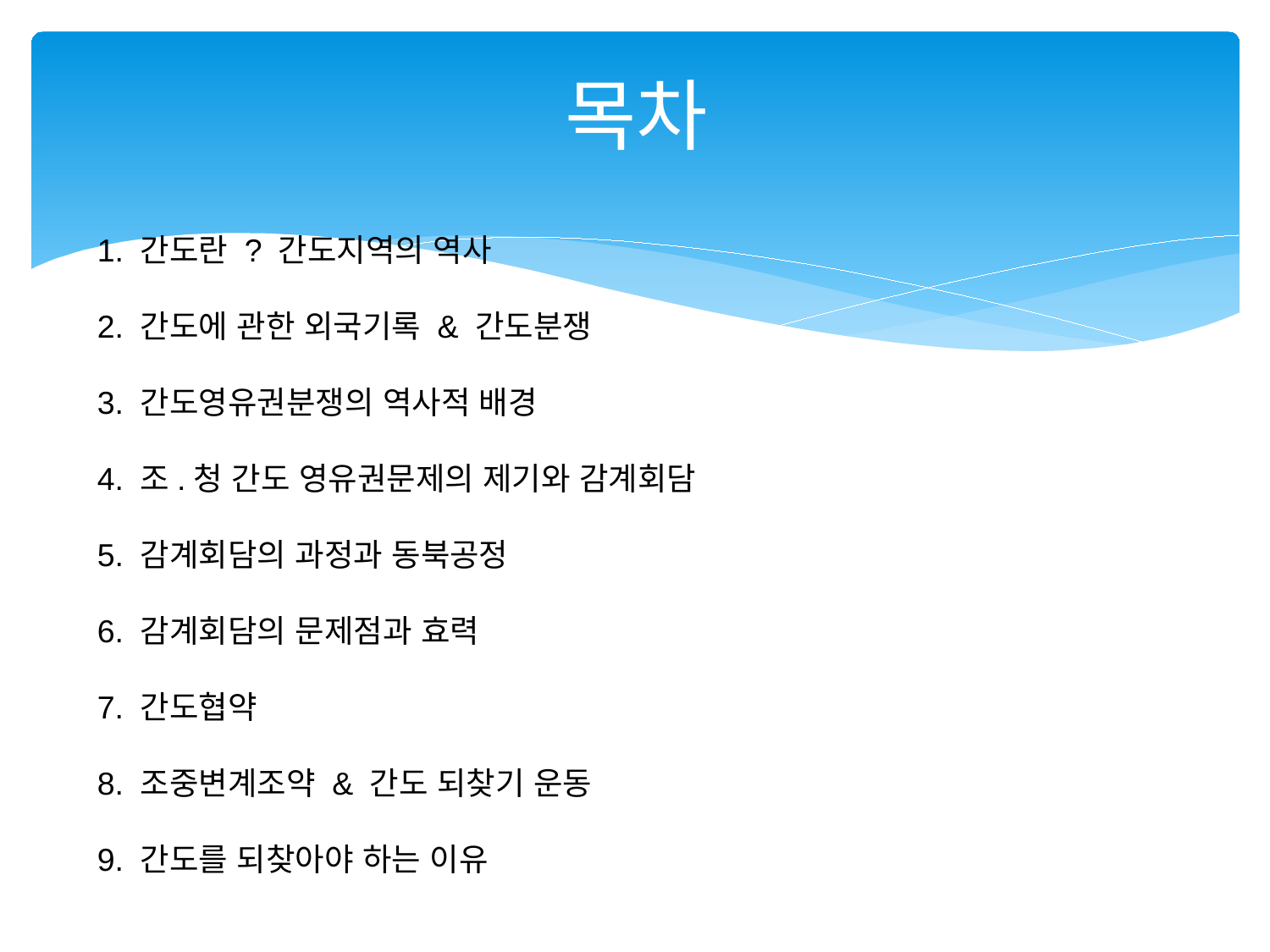

# 목차

1. 간도란 ? 간도지역의 역사

2. 간도에 관한 외국기록 & 간도분쟁

3. 간도영유권분쟁의 역사적 배경

4. 조.청 간도 영유권문제의 제기와 감계회담

5. 감계회담의 과정과 동북공정

6. 감계회담의 문제점과 효력

7. 간도협약

8. 조중변계조약 & 간도 되찾기 운동

9. 간도를 되찾아야 하는 이유